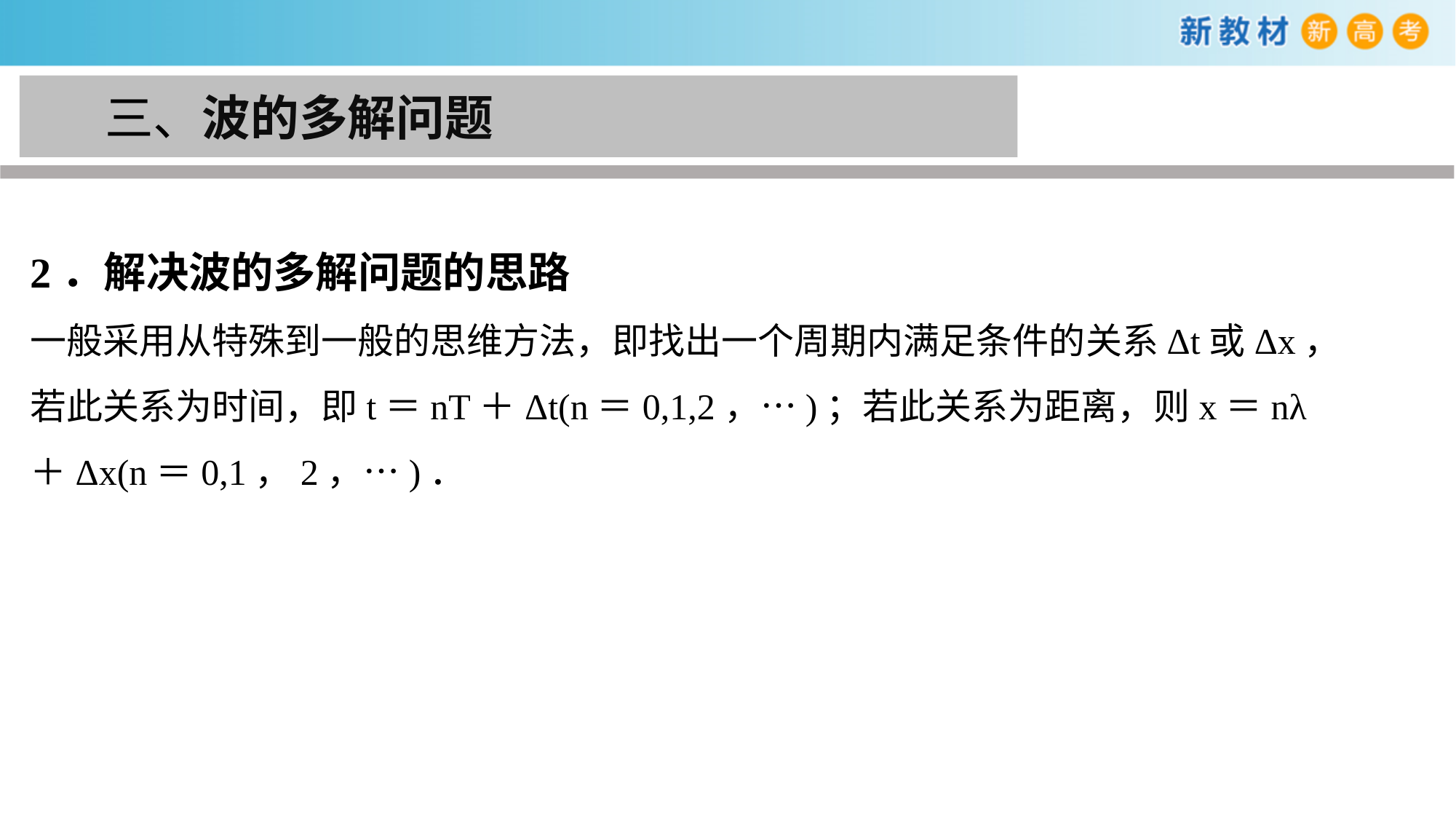

三、波的多解问题

2．解决波的多解问题的思路
一般采用从特殊到一般的思维方法，即找出一个周期内满足条件的关系Δt或Δx，若此关系为时间，即t＝nT＋Δt(n＝0,1,2，…)；若此关系为距离，则x＝nλ＋Δx(n＝0,1，2，…)．